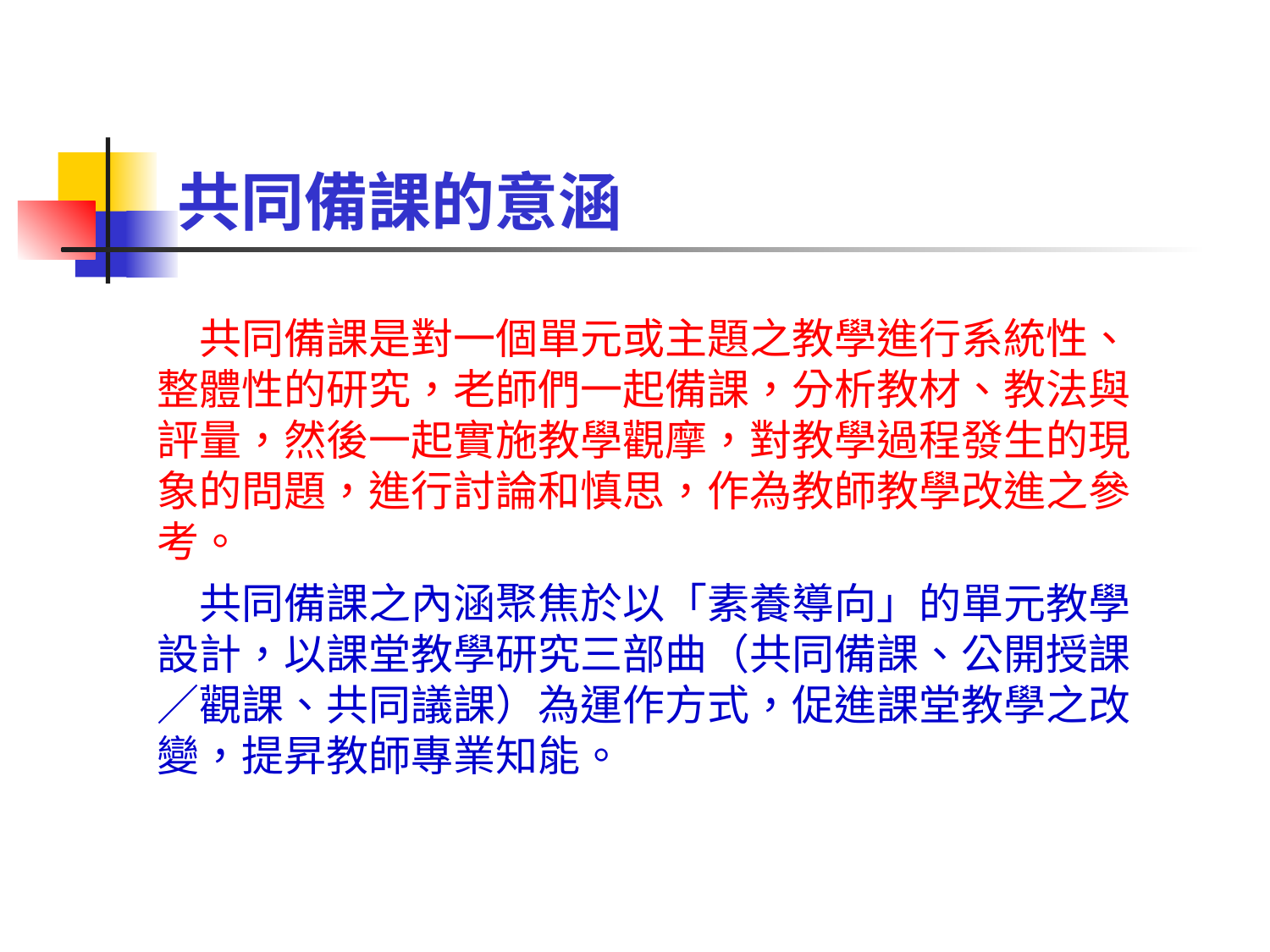

# 共同備課的意涵
　共同備課是對一個單元或主題之教學進行系統性、整體性的研究，老師們一起備課，分析教材、教法與評量，然後一起實施教學觀摩，對教學過程發生的現象的問題，進行討論和慎思，作為教師教學改進之參考。
　共同備課之內涵聚焦於以「素養導向」的單元教學設計，以課堂教學研究三部曲（共同備課、公開授課／觀課、共同議課）為運作方式，促進課堂教學之改變，提昇教師專業知能。